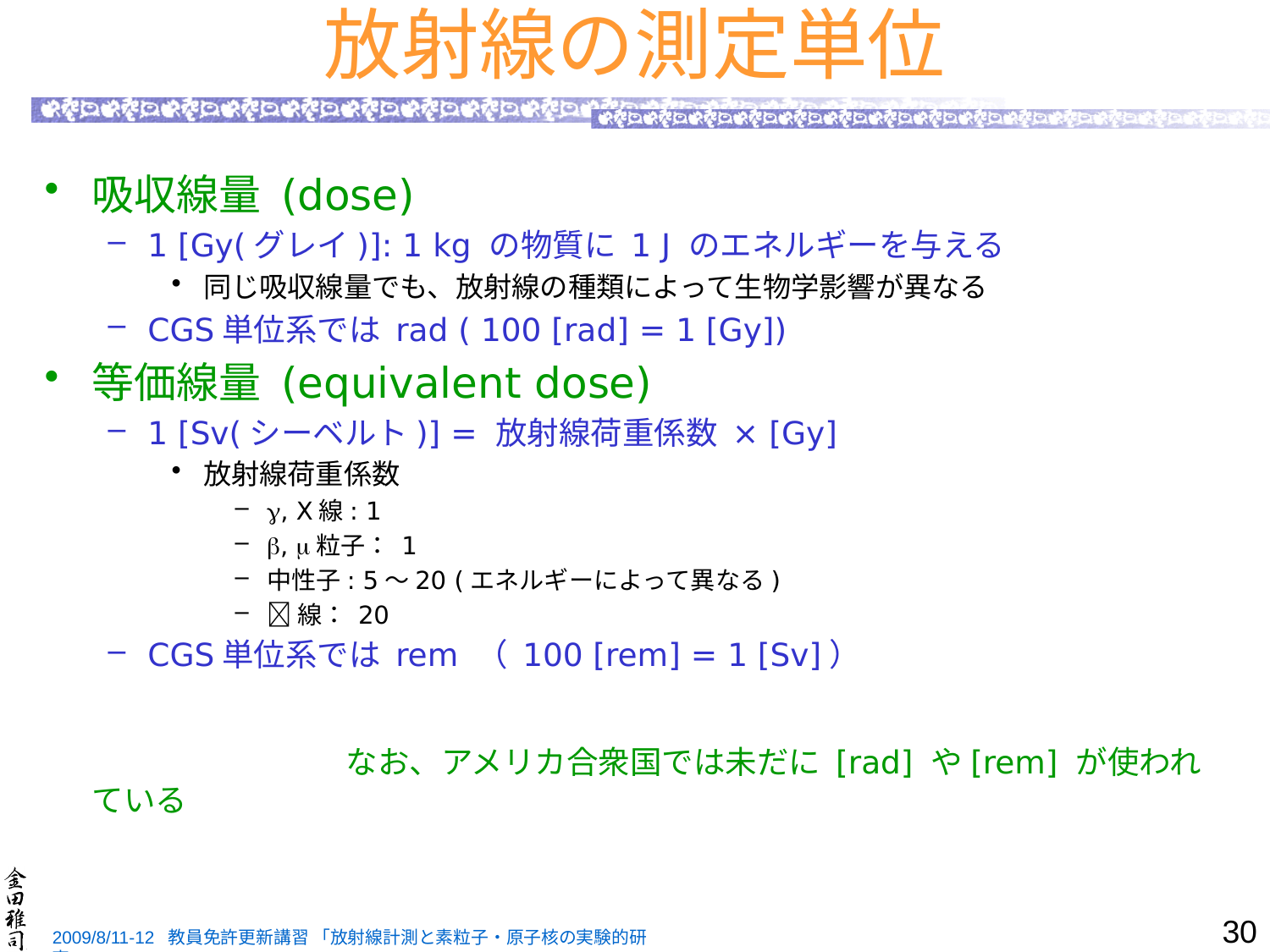

# 放射線の測定単位
吸収線量 (dose)
1 [Gy(グレイ)]: 1 kg の物質に 1 J のエネルギーを与える
同じ吸収線量でも、放射線の種類によって生物学影響が異なる
CGS単位系では rad ( 100 [rad] = 1 [Gy])
等価線量 (equivalent dose)
1 [Sv(シーベルト)] = 放射線荷重係数 × [Gy]
放射線荷重係数
γ, X線: 1
β, μ粒子： 1
中性子: 5～20 (エネルギーによって異なる)
α線： 20
CGS単位系では rem （ 100 [rem] = 1 [Sv]）

			なお、アメリカ合衆国では未だに [rad] や[rem] が使われている
30
2009/8/11-12  教員免許更新講習 「放射線計測と素粒子・原子核の実験的研究」